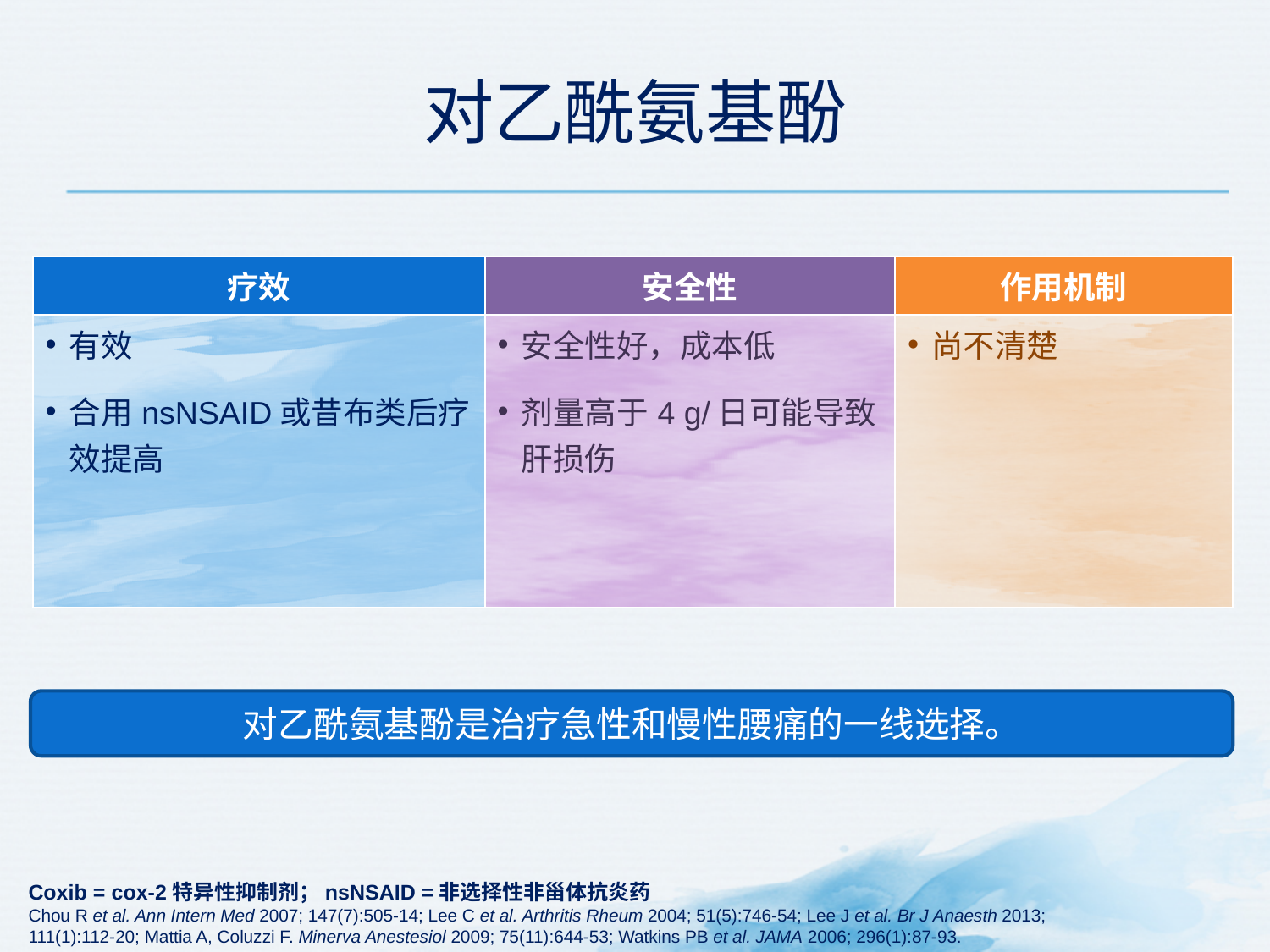

# 对乙酰氨基酚
| 疗效 | 安全性 | 作用机制 |
| --- | --- | --- |
| 有效 合用nsNSAID或昔布类后疗效提高 | 安全性好，成本低 剂量高于4 g/日可能导致肝损伤 | 尚不清楚 |
对乙酰氨基酚是治疗急性和慢性腰痛的一线选择。
Coxib = cox-2特异性抑制剂；nsNSAID =非选择性非甾体抗炎药
Chou R et al. Ann Intern Med 2007; 147(7):505-14; Lee C et al. Arthritis Rheum 2004; 51(5):746-54; Lee J et al. Br J Anaesth 2013; 111(1):112-20; Mattia A, Coluzzi F. Minerva Anestesiol 2009; 75(11):644-53; Watkins PB et al. JAMA 2006; 296(1):87-93.